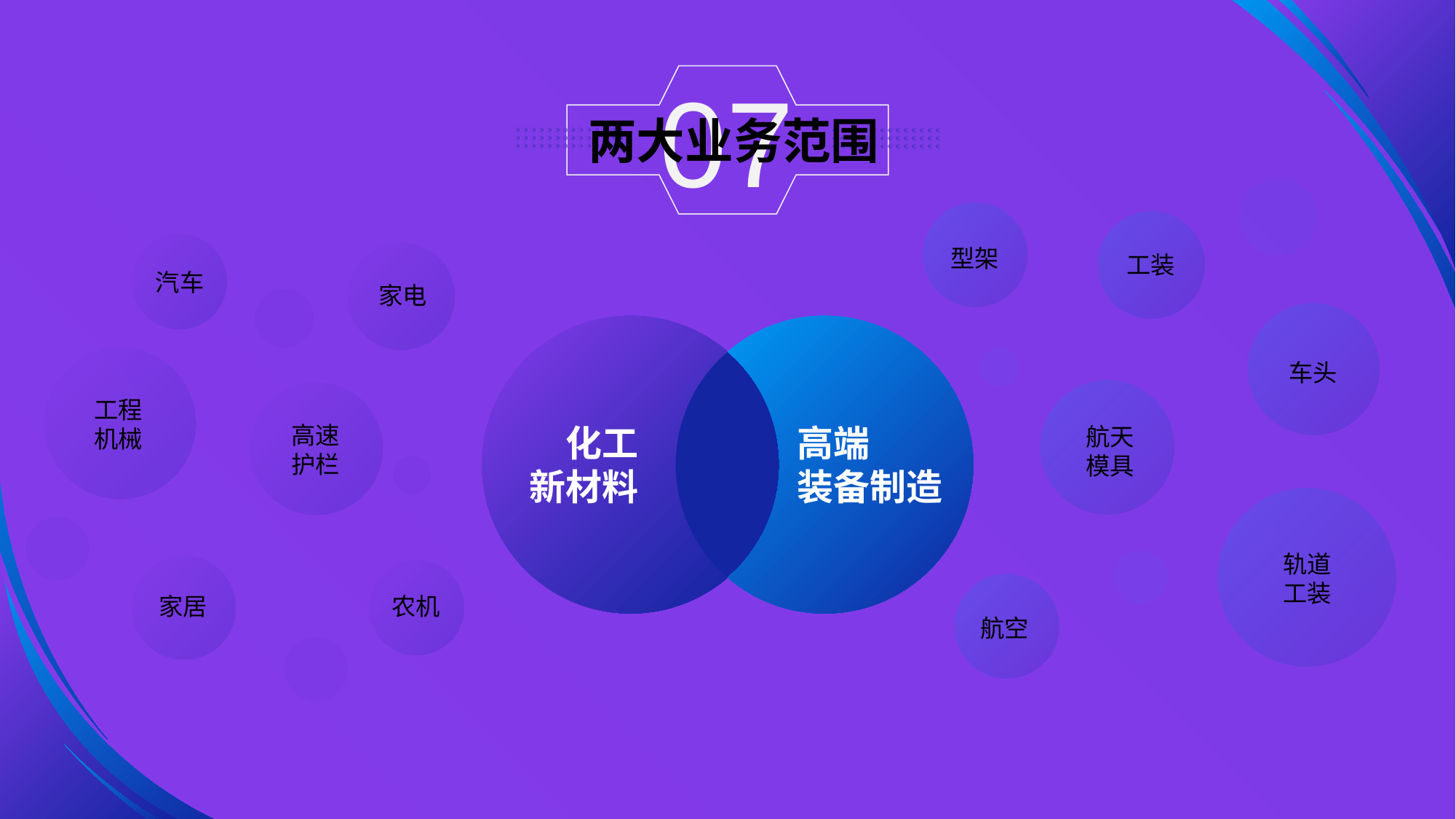

07
两大业务范围

型架

工装
汽车
家电

车头

工程
机械
高速
护栏
化工
新材料
高端
装备制造
航天
模具

轨道
工装

家居
农机
航空